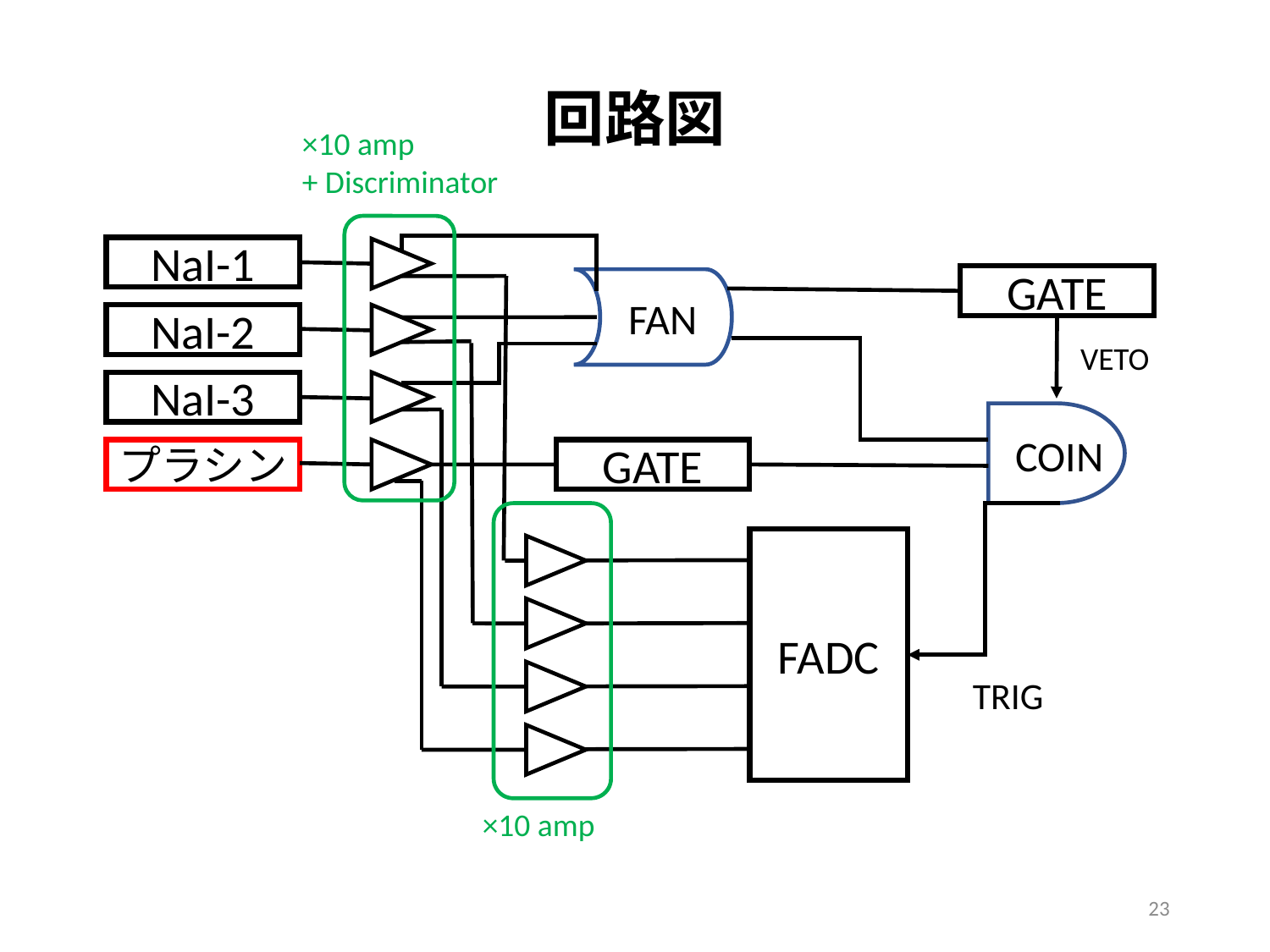

# 回路図
×10 amp
+ Discriminator

NaI-1
GATE

FAN

NaI-2
VETO

NaI-3

COIN

プラシン
GATE
FADC

TRIG

×10 amp
23